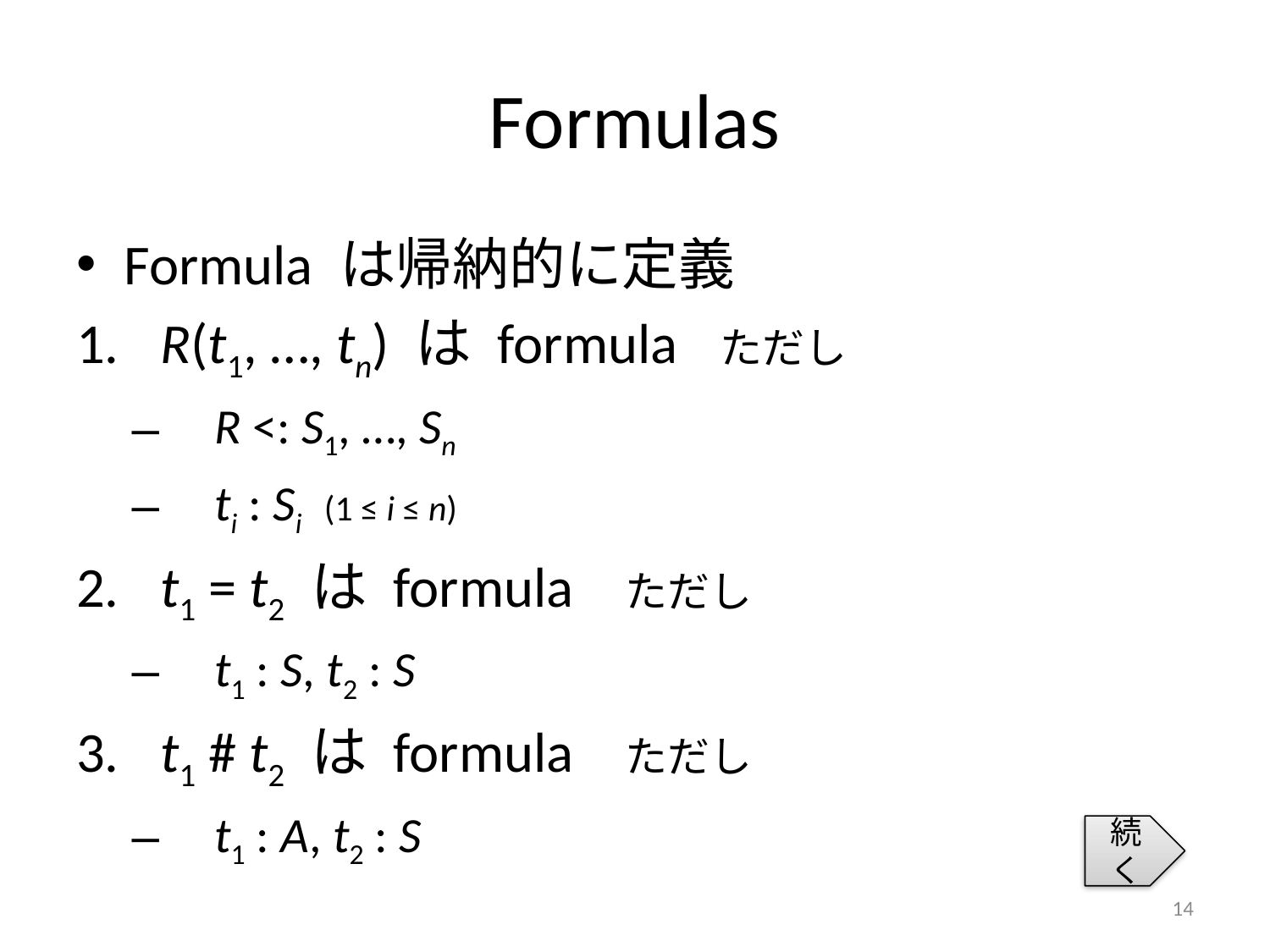

# Formulas
Formula は帰納的に定義
 R(t1, …, tn) は formula   ただし
 R <: S1, …, Sn
 ti : Si  (1 ≤ i ≤ n)
 t1 = t2 は formula   ただし
 t1 : S, t2 : S
 t1 # t2 は formula   ただし
 t1 : A, t2 : S

続く
14